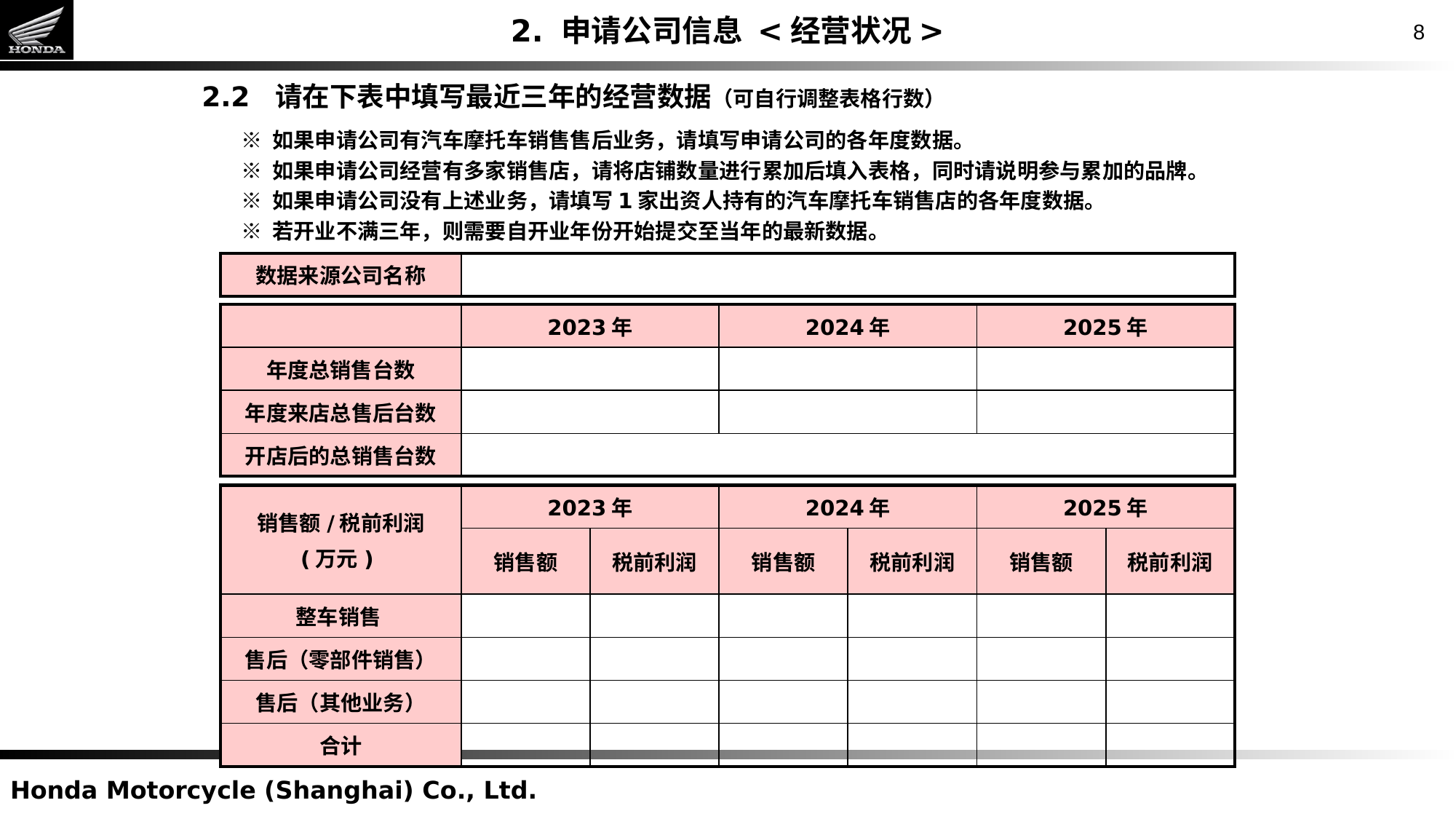

2. 申请公司信息 <经营状况>
2.2  请在下表中填写最近三年的经营数据（可自行调整表格行数）
※ 如果申请公司有汽车摩托车销售售后业务，请填写申请公司的各年度数据。
※ 如果申请公司经营有多家销售店，请将店铺数量进行累加后填入表格，同时请说明参与累加的品牌。
※ 如果申请公司没有上述业务，请填写1家出资人持有的汽车摩托车销售店的各年度数据。
※ 若开业不满三年，则需要自开业年份开始提交至当年的最新数据。
| 数据来源公司名称 |  |
| --- | --- |
|  | 2023年 | 2024年 | 2025年 |
| --- | --- | --- | --- |
| 年度总销售台数 |  |  |  |
| 年度来店总售后台数 |  |  |  |
| 开店后的总销售台数 |  |  |  |
| 销售额/税前利润 (万元) | 2023年 |  | 2024年 |  | 2025年 |  |
| --- | --- | --- | --- | --- | --- | --- |
|  | 销售额 | 税前利润 | 销售额 | 税前利润 | 销售额 | 税前利润 |
| 整车销售 |  |  |  |  |  |  |
| 售后（零部件销售） |  |  |  |  |  |  |
| 售后（其他业务） |  |  |  |  |  |  |
| 合计 |  |  |  |  |  |  |